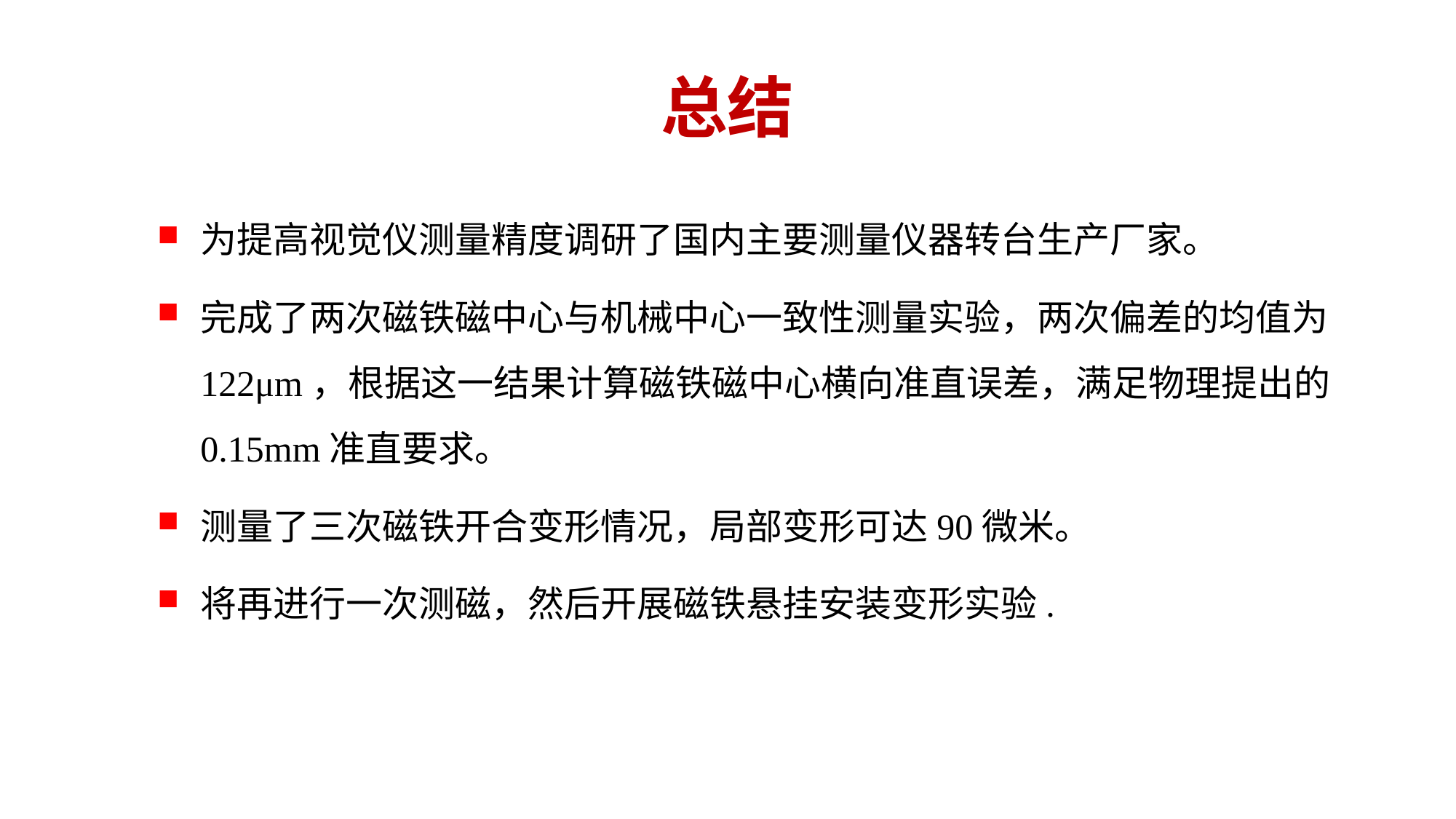

# 总结
为提高视觉仪测量精度调研了国内主要测量仪器转台生产厂家。
完成了两次磁铁磁中心与机械中心一致性测量实验，两次偏差的均值为122μm，根据这一结果计算磁铁磁中心横向准直误差，满足物理提出的0.15mm准直要求。
测量了三次磁铁开合变形情况，局部变形可达90微米。
将再进行一次测磁，然后开展磁铁悬挂安装变形实验.